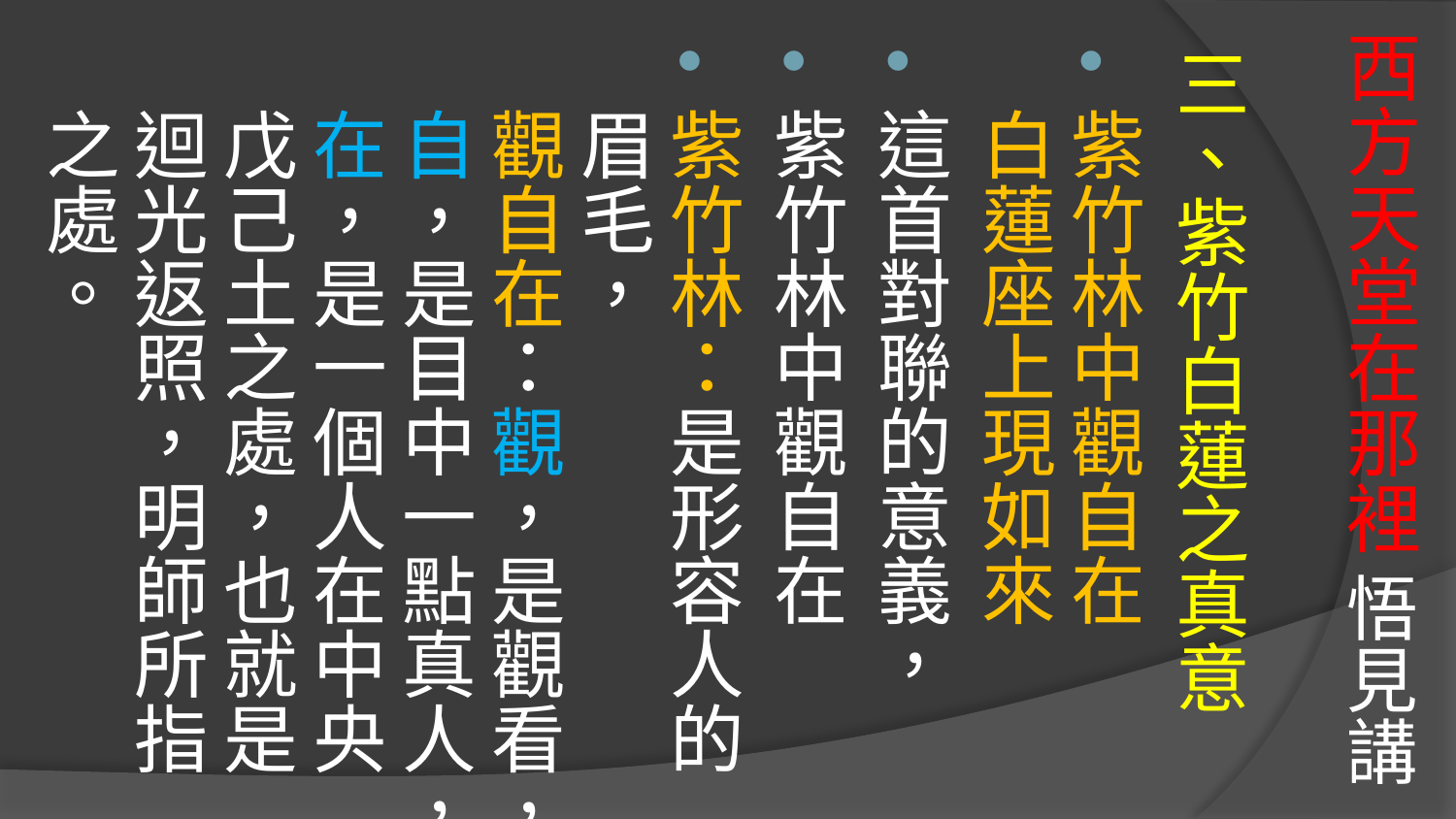

# 西方天堂在那裡 悟見講
三、紫竹白蓮之真意
紫竹林中觀自在
白蓮座上現如來
這首對聯的意義，
紫竹林中觀自在
紫竹林：是形容人的眉毛，
觀自在：觀，是觀看，自，是目中一點真人，在，是一個人在中央戊己土之處，也就是迴光返照，明師所指之處。